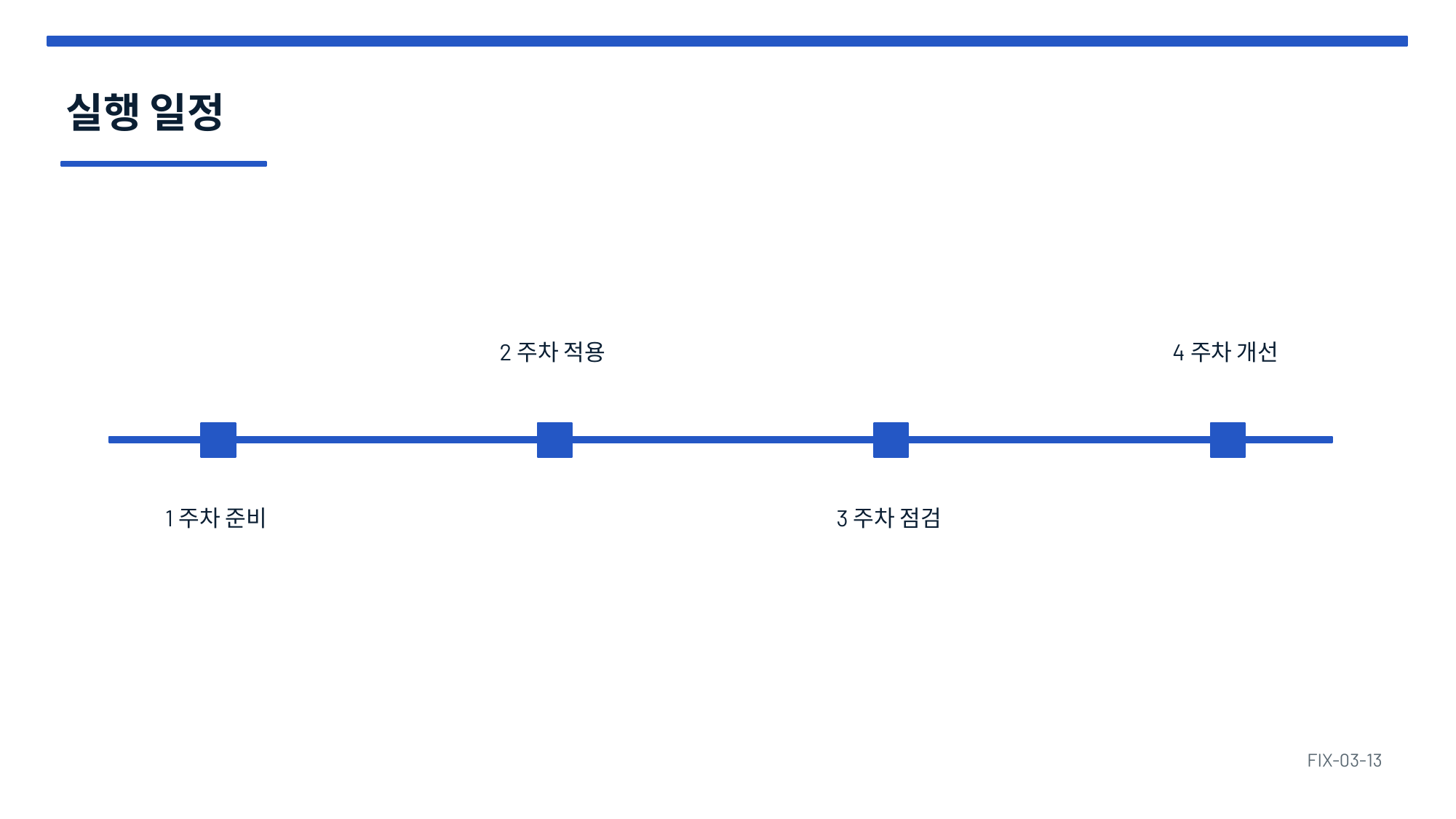

실행 일정

2주차 적용
4주차 개선

1주차 준비
3주차 점검
FIX-03-13